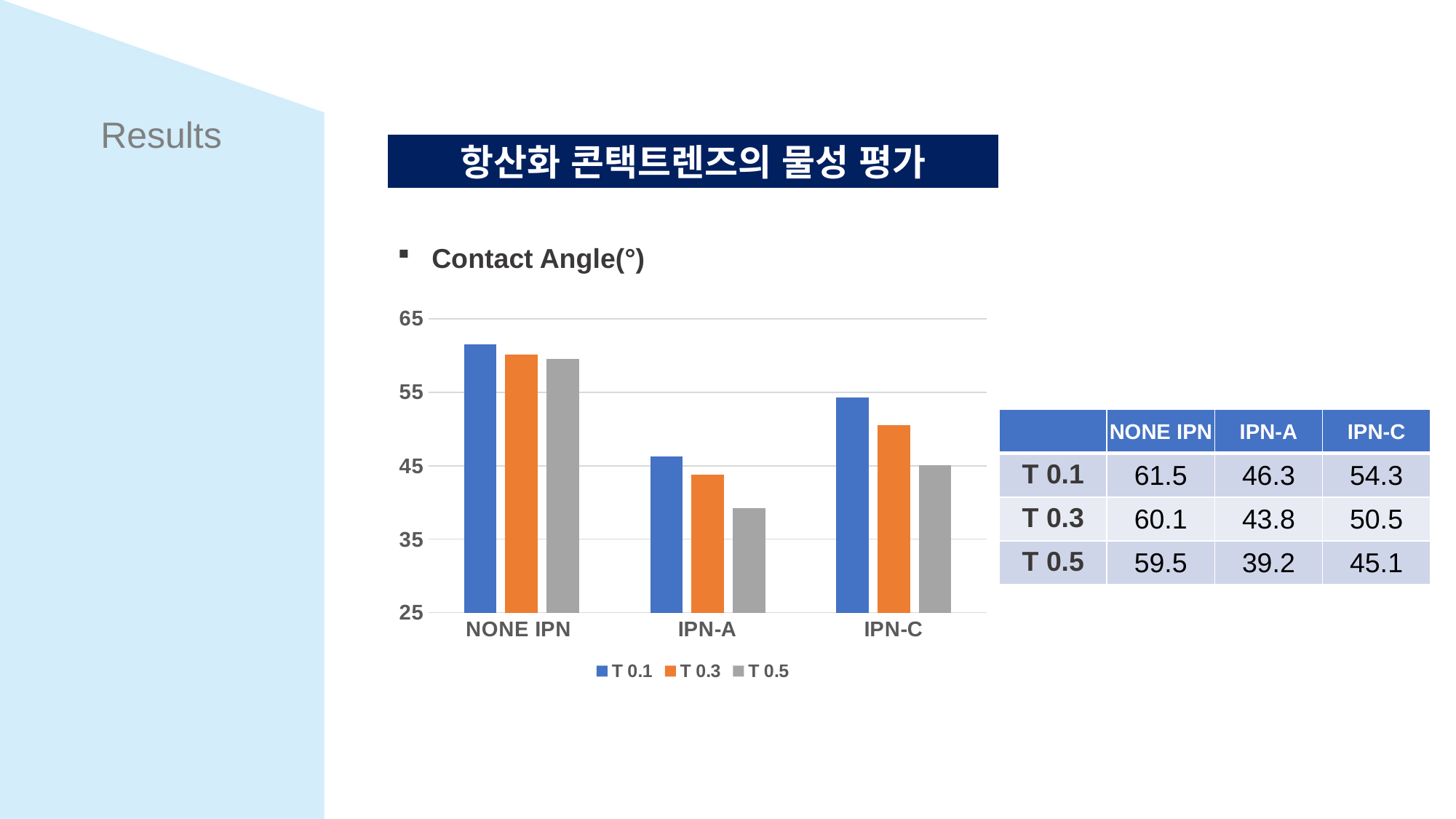

Results
항산화 콘택트렌즈의 물성 평가
Contact Angle(°)

### Chart

| Category | T 0.1 | T 0.3 | T 0.5 |
|---|---|---|---|
| NONE IPN  | 61.5 | 60.1 | 59.5 |
| IPN-A | 46.3 | 43.8 | 39.2 |
| IPN-C | 54.3 | 50.5 | 45.1 |
|  | NONE IPN | IPN-A | IPN-C |
| --- | --- | --- | --- |
| T 0.1 | 61.5 | 46.3 | 54.3 |
| T 0.3 | 60.1 | 43.8 | 50.5 |
| T 0.5 | 59.5 | 39.2 | 45.1 |